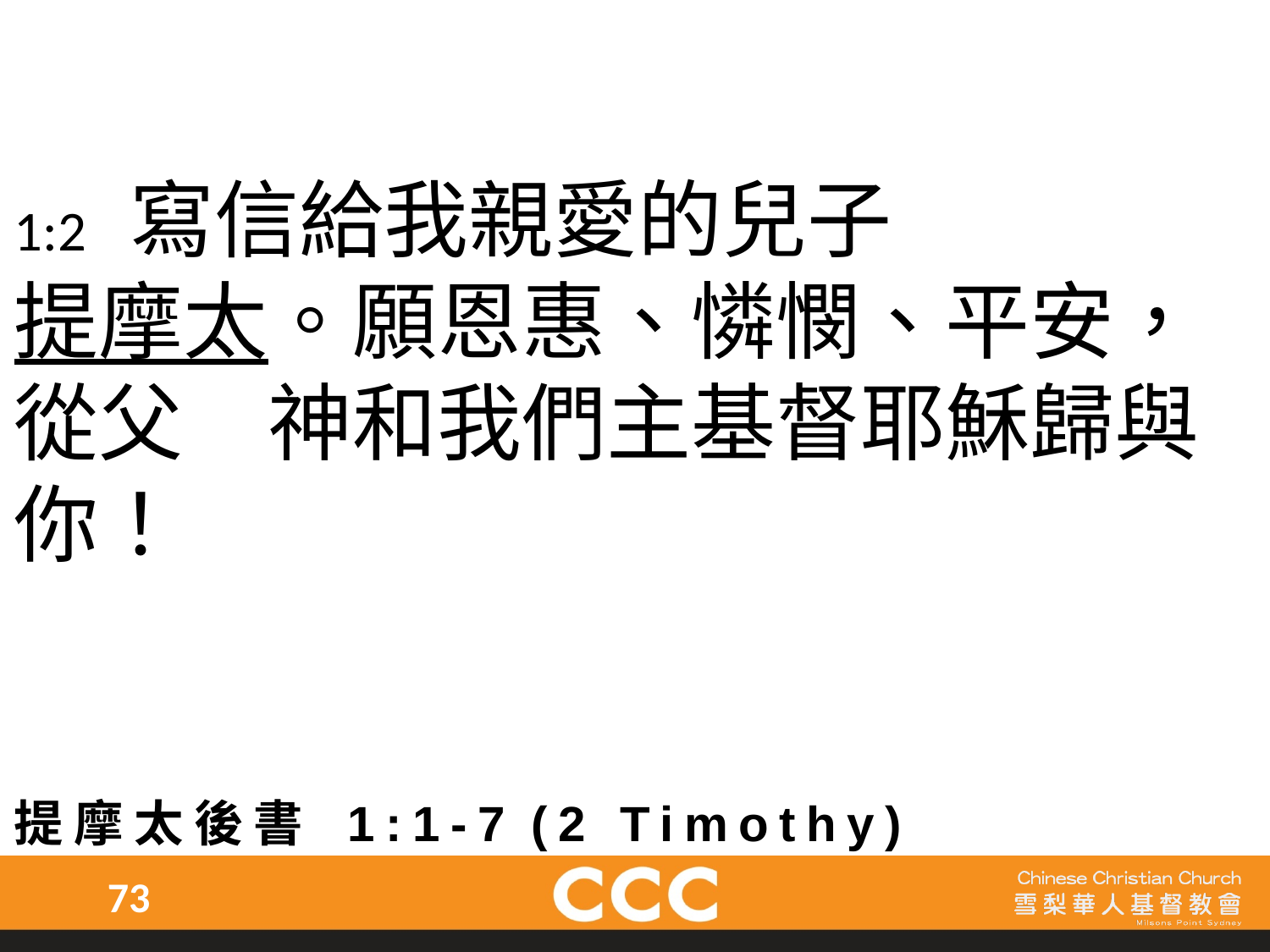

1:2 寫信給我親愛的兒子
提摩太。願恩惠、憐憫、平安，從父　神和我們主基督耶穌歸與你！

提摩太後書 1:1-7 (2 Timothy)
73